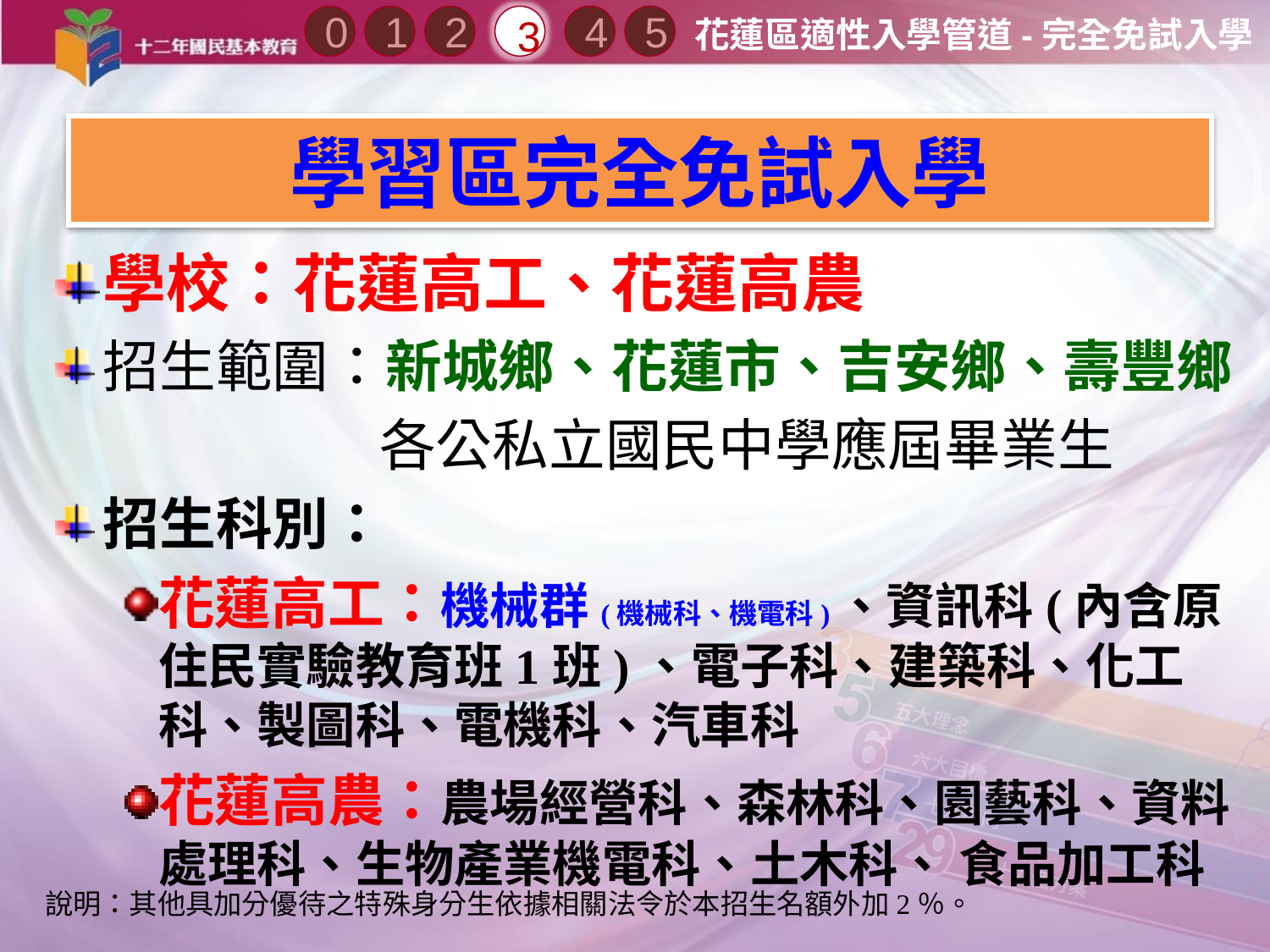

0
2
3
1
4
5
花蓮區適性入學管道-完全免試入學
# 學習區完全免試入學
學校：花蓮高工、花蓮高農
招生範圍：新城鄉、花蓮市、吉安鄉、壽豐鄉
各公私立國民中學應屆畢業生
招生科別：
花蓮高工：機械群(機械科、機電科)、資訊科(內含原住民實驗教育班1班)、電子科、建築科、化工科、製圖科、電機科、汽車科
花蓮高農：農場經營科、森林科、園藝科、資料處理科、生物產業機電科、土木科、 食品加工科

說明：其他具加分優待之特殊身分生依據相關法令於本招生名額外加2％。